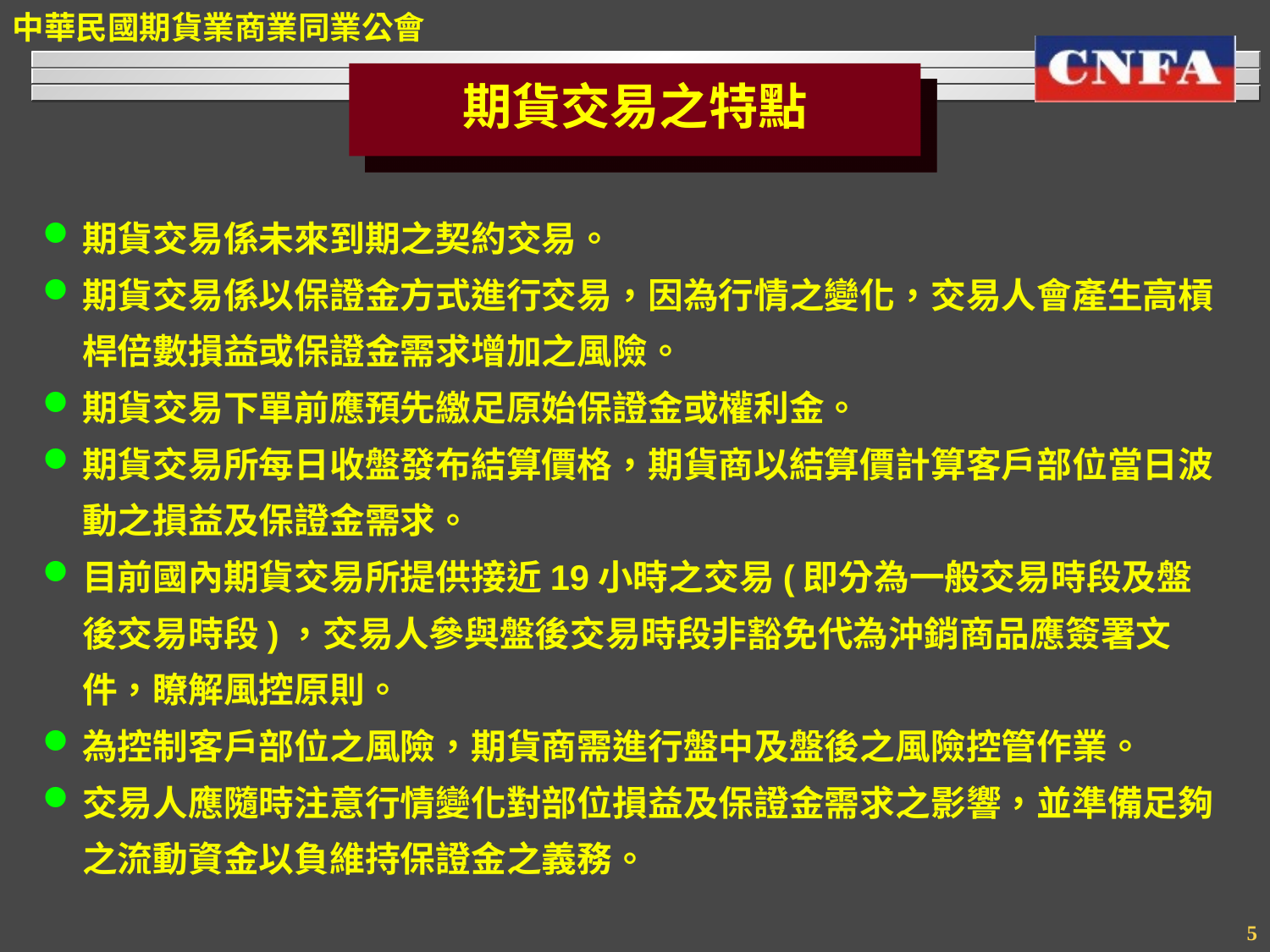

期貨交易之特點
期貨交易係未來到期之契約交易。
期貨交易係以保證金方式進行交易，因為行情之變化，交易人會產生高槓桿倍數損益或保證金需求增加之風險。
期貨交易下單前應預先繳足原始保證金或權利金。
期貨交易所每日收盤發布結算價格，期貨商以結算價計算客戶部位當日波動之損益及保證金需求。
目前國內期貨交易所提供接近19小時之交易(即分為一般交易時段及盤後交易時段)，交易人參與盤後交易時段非豁免代為沖銷商品應簽署文件，瞭解風控原則。
為控制客戶部位之風險，期貨商需進行盤中及盤後之風險控管作業。
交易人應隨時注意行情變化對部位損益及保證金需求之影響，並準備足夠之流動資金以負維持保證金之義務。